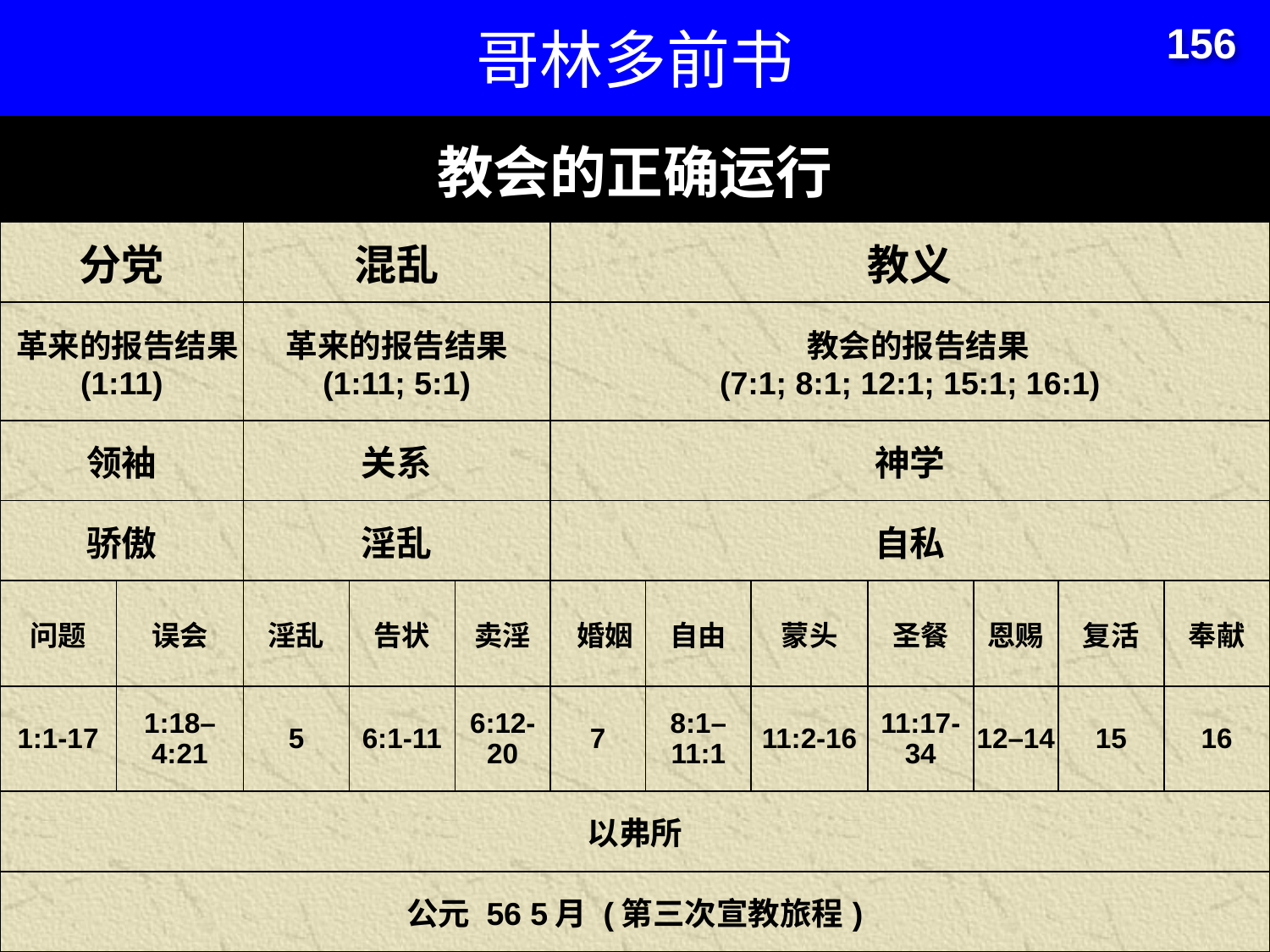

哥林多前书
156
| 教会的正确运行 |  |  |  |  |  |  |  |  |  |  |  |
| --- | --- | --- | --- | --- | --- | --- | --- | --- | --- | --- | --- |
| 分党 |  | 混乱 |  |  | 教义 |  |  |  |  |  |  |
| 革来的报告结果(1:11) |  | 革来的报告结果 (1:11; 5:1) |  |  | 教会的报告结果 (7:1; 8:1; 12:1; 15:1; 16:1) |  |  |  |  |  |  |
| 领袖 |  | 关系 |  |  | 神学 |  |  |  |  |  |  |
| 骄傲 |  | 淫乱 |  |  | 自私 |  |  |  |  |  |  |
| 问题 | 误会 | 淫乱 | 告状 | 卖淫 | 婚姻 | 自由 | 蒙头 | 圣餐 | 恩赐 | 复活 | 奉献 |
| 1:1-17 | 1:18–4:21 | 5 | 6:1-11 | 6:12-20 | 7 | 8:1–11:1 | 11:2-16 | 11:17-34 | 12–14 | 15 | 16 |
| 以弗所 |  |  |  |  |  |  |  |  |  |  |  |
| 公元 56 5月 (第三次宣教旅程) |  |  |  |  |  |  |  |  |  |  |  |